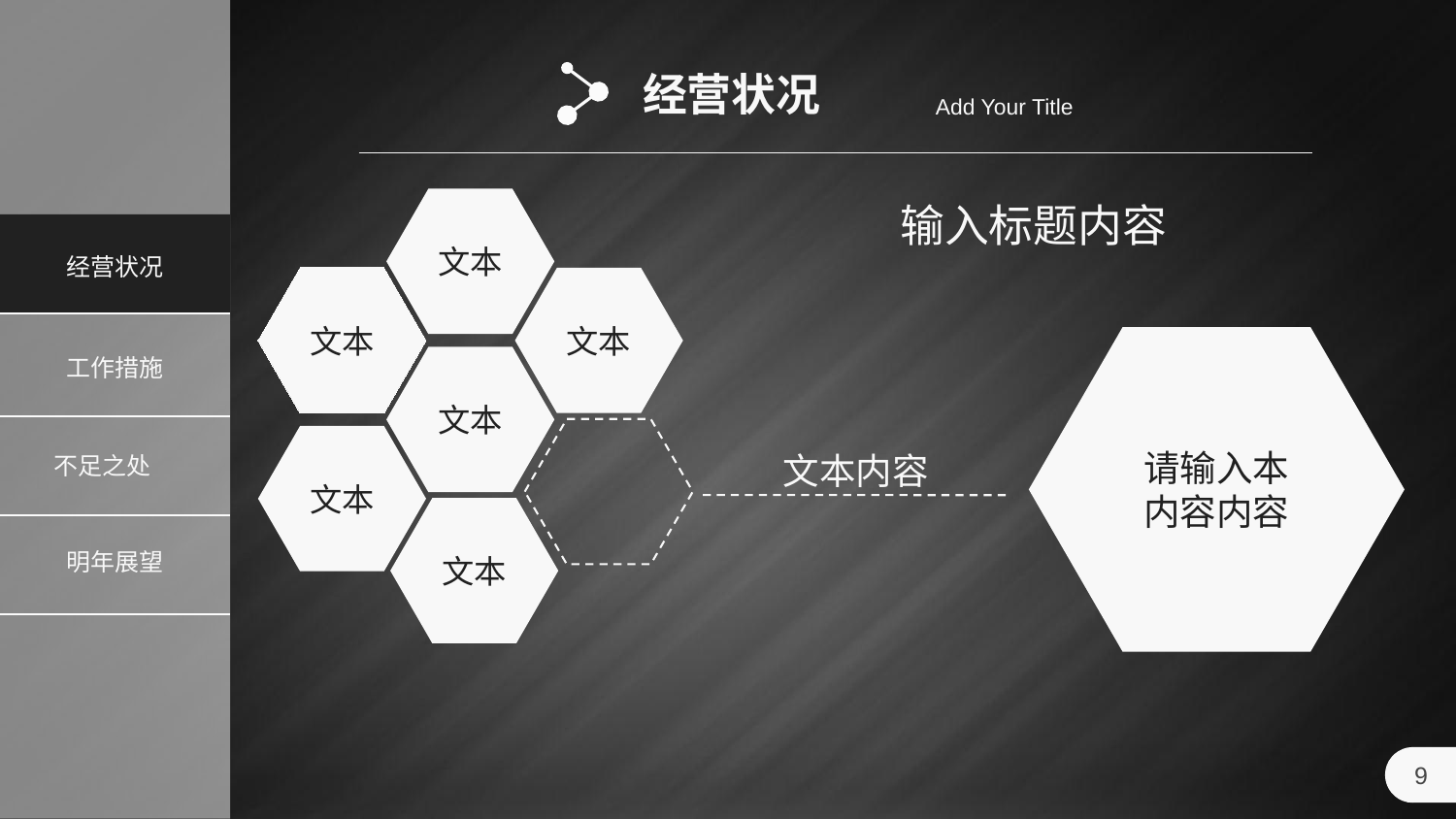

经营状况
Add Your Title
输入标题内容
文本
文本
文本
请输入本
内容内容
文本

文本
文本内容

文本